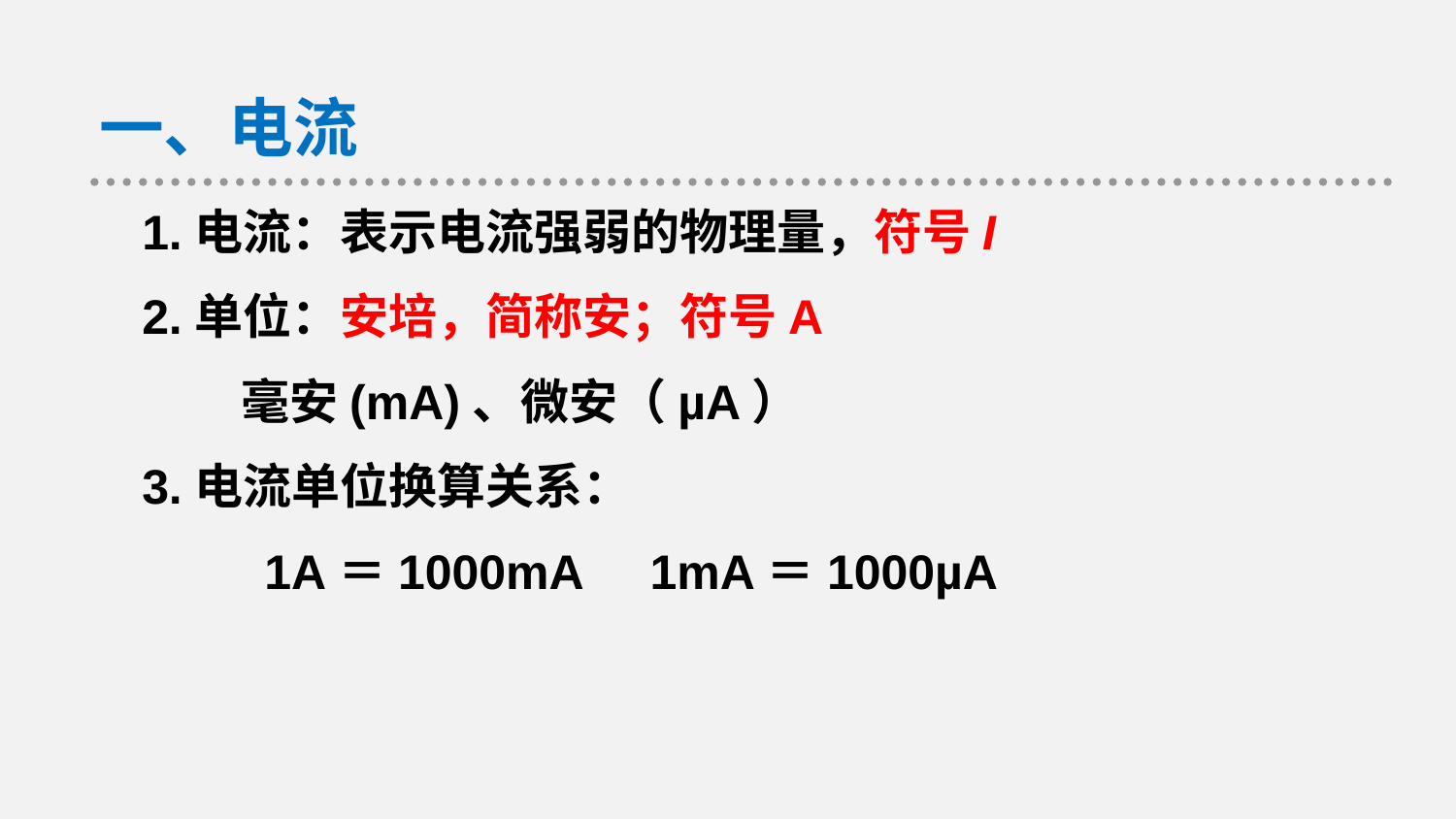

一、电流

1.电流：表示电流强弱的物理量，符号I
2.单位：安培，简称安；符号A
        毫安(mA)、微安（µA）
3.电流单位换算关系：
         1A＝1000mA     1mA＝1000µA